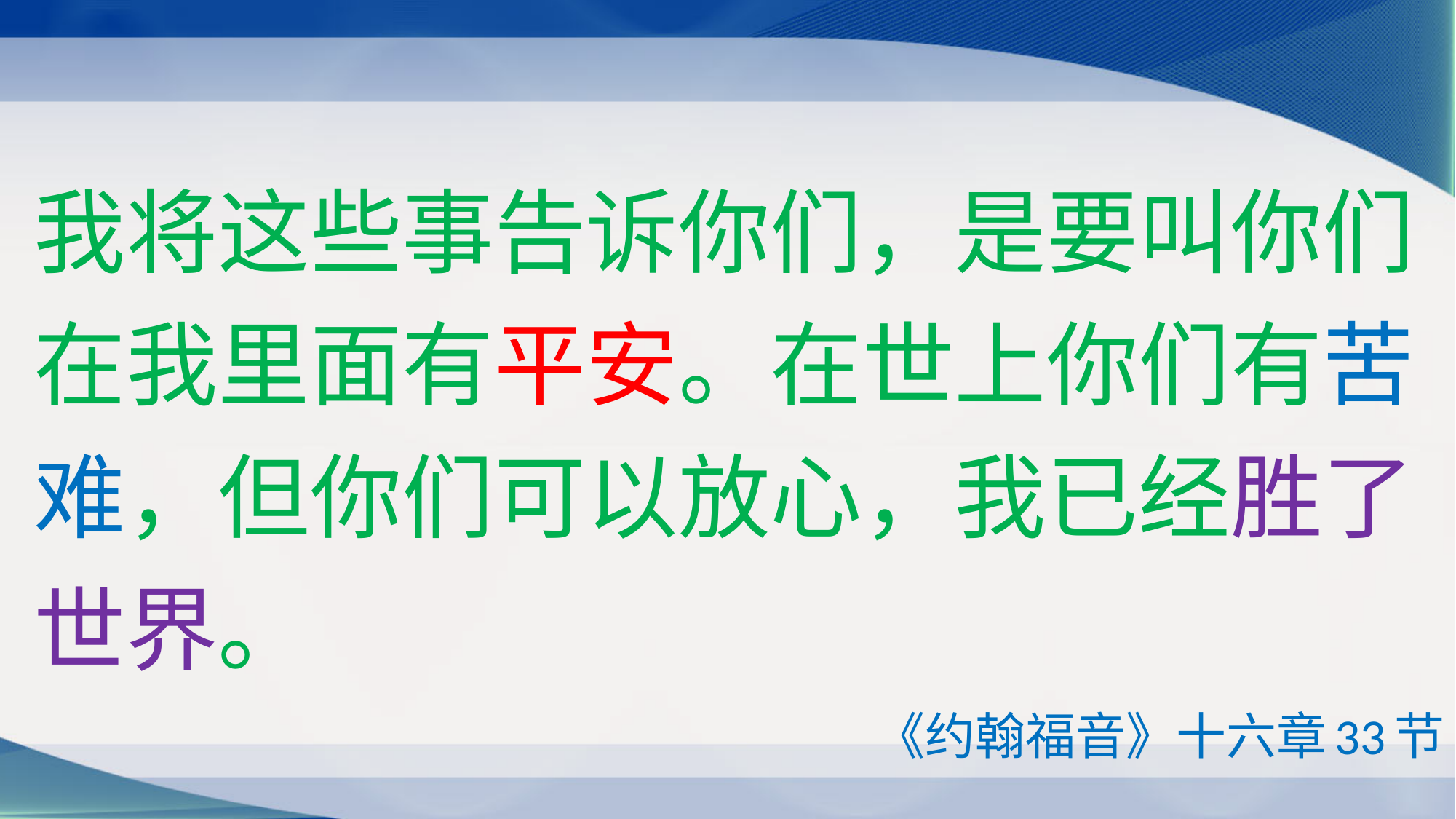

我将这些事告诉你们，是要叫你们在我里面有平安。在世上你们有苦难，但你们可以放心，我已经胜了世界。
《约翰福音》十六章33节